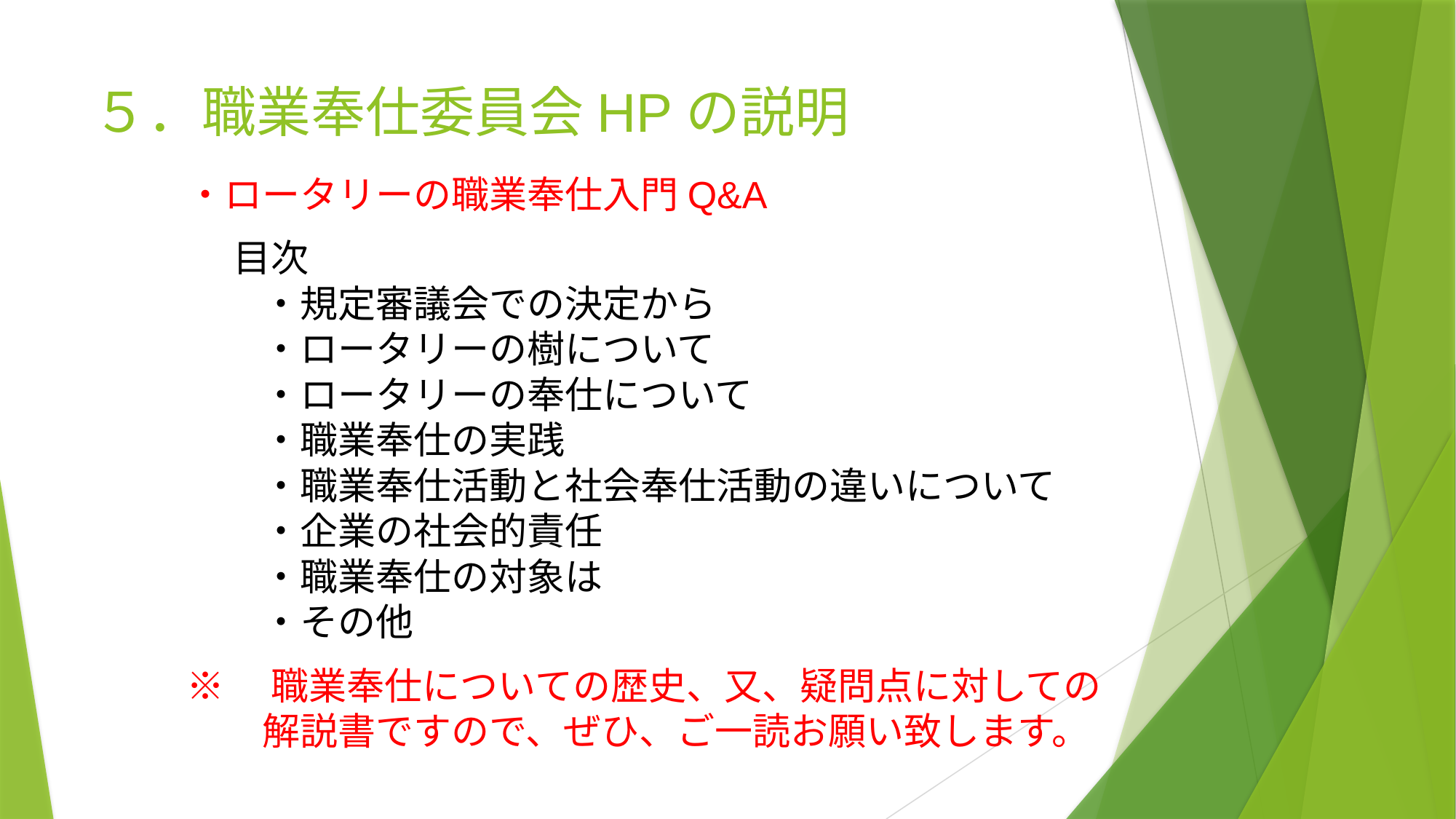

# ５．職業奉仕委員会HPの説明
・ロータリーの職業奉仕入門Q&A

　 目次
　　・規定審議会での決定から
　　・ロータリーの樹について
　　・ロータリーの奉仕について
　　・職業奉仕の実践
　　・職業奉仕活動と社会奉仕活動の違いについて
　　・企業の社会的責任
　　・職業奉仕の対象は
　　・その他

※　職業奉仕についての歴史、又、疑問点に対しての
　　解説書ですので、ぜひ、ご一読お願い致します。